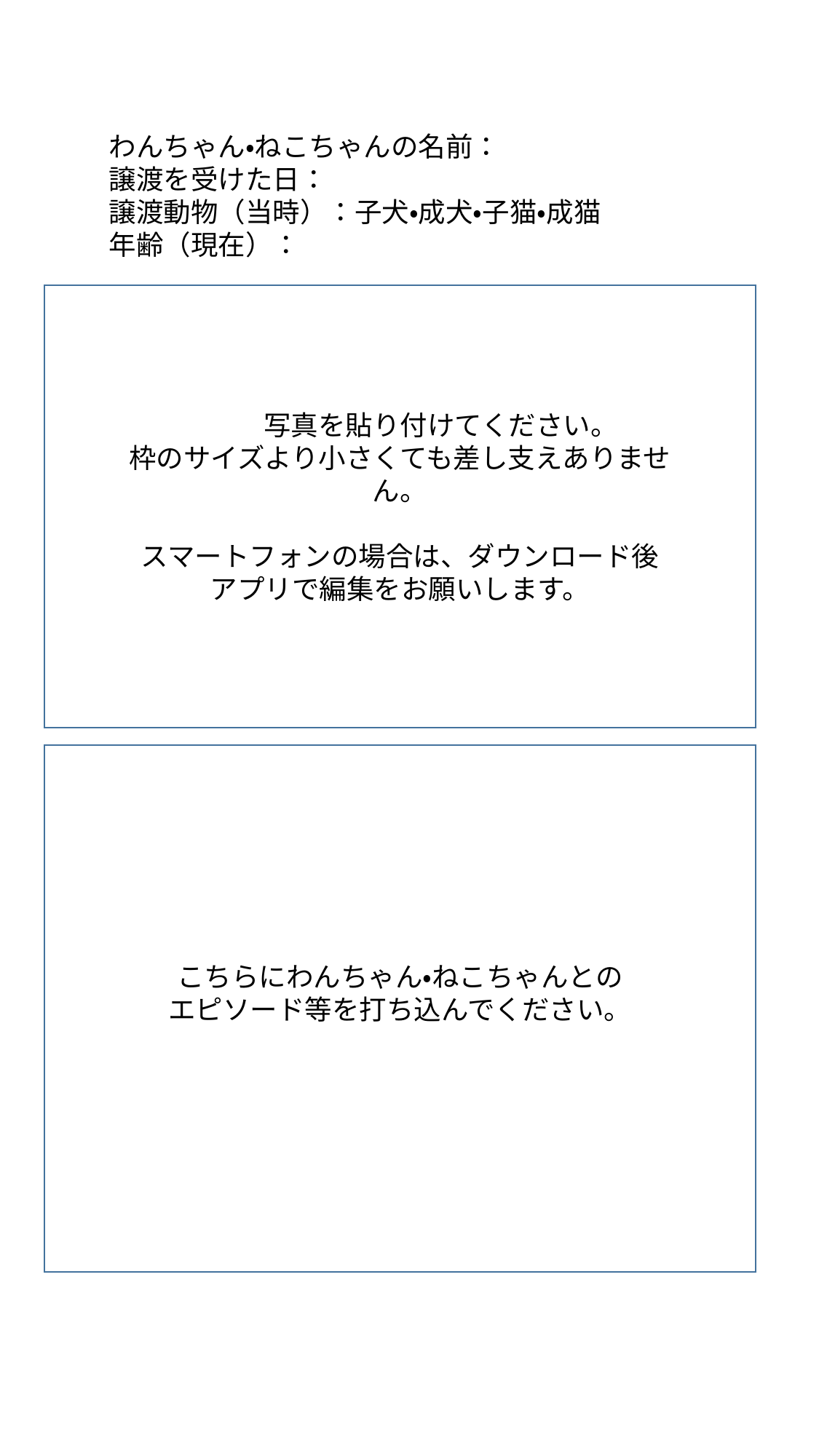

わんちゃん・ねこちゃんの名前：
譲渡を受けた日：
譲渡動物（当時）：子犬・成犬・子猫・成猫
年齢（現在）：

こちら写真を貼り付けてください。
枠のサイズより小さくても差し支えありません。
スマートフォンの場合は、ダウンロード後
アプリで編集をお願いします。
こちらにわんちゃん・ねこちゃんとの
エピソード等を打ち込んでください。